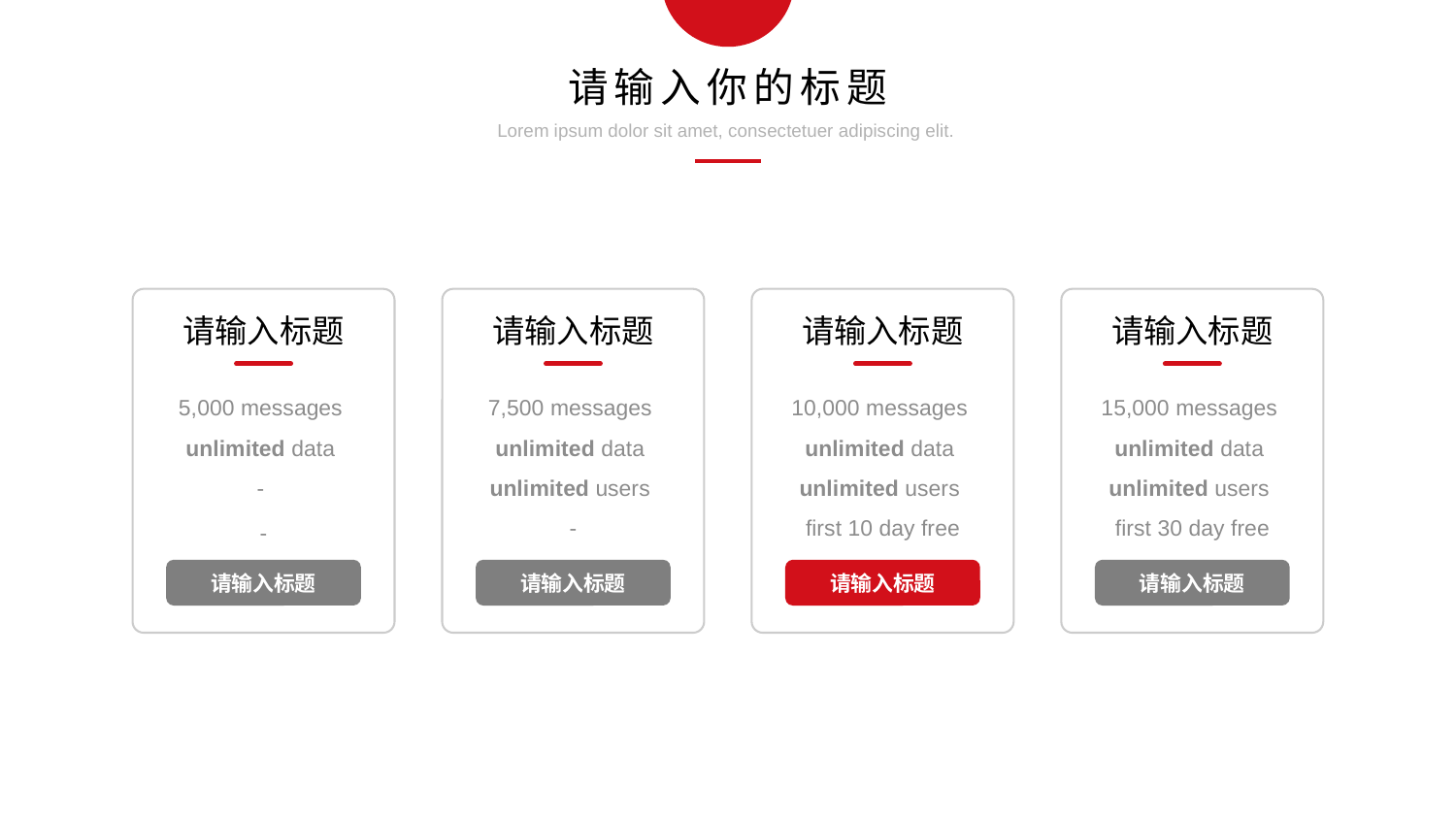

请输入你的标题
Lorem ipsum dolor sit amet, consectetuer adipiscing elit.

请输入标题
请输入标题
请输入标题
请输入标题
5,000 messages 
unlimited data 
-
-
7,500 messages 
unlimited data 
unlimited users 
-
10,000 messages 
unlimited data 
unlimited users 
first 10 day free
15,000 messages 
unlimited data 
unlimited users 
first 30 day free
请输入标题
请输入标题
请输入标题
请输入标题